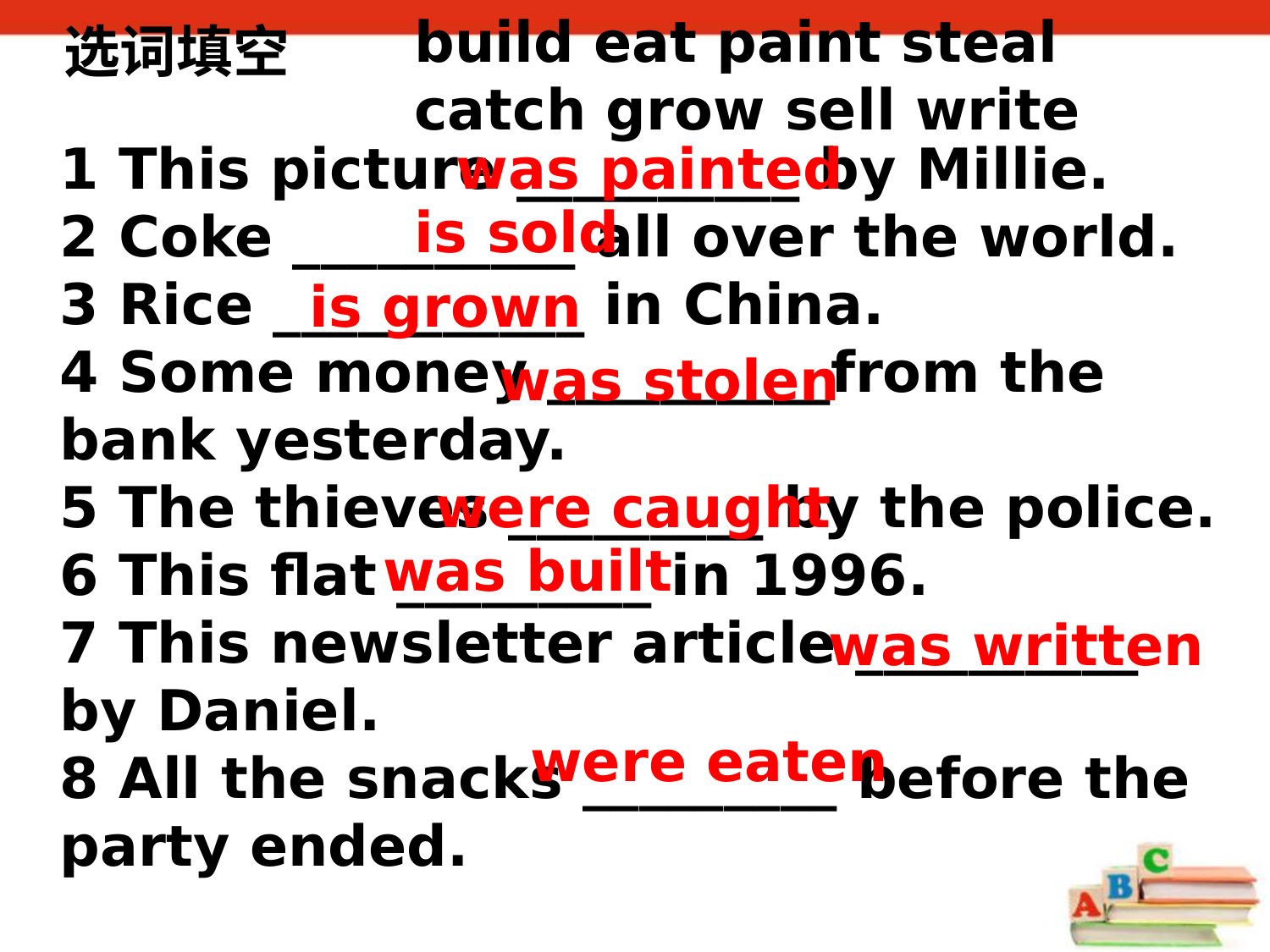

build eat paint steal
catch grow sell write
选词填空
1 This picture __________ by Millie.
2 Coke __________ all over the world.
3 Rice ___________ in China.
4 Some money __________from the
bank yesterday.
5 The thieves _________ by the police.
6 This flat _________ in 1996.
7 This newsletter article __________
by Daniel.
8 All the snacks _________ before the
party ended.
was painted
is sold
is grown
was stolen
were caught
was built
was written
were eaten